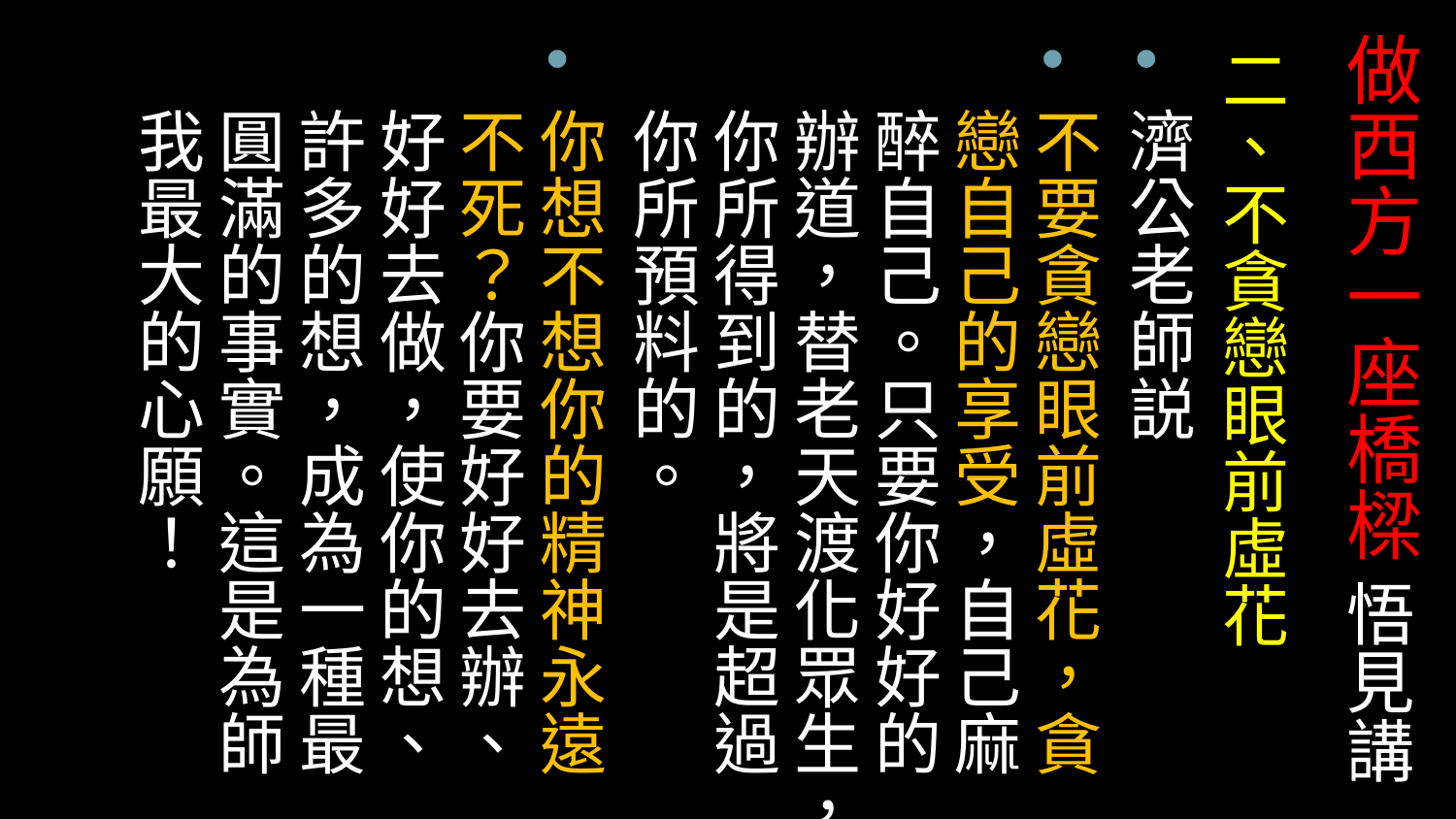

# 做西方一座橋樑 悟見講
二、不貪戀眼前虛花
濟公老師説
不要貪戀眼前虛花，貪戀自己的享受，自己麻醉自己。只要你好好的辦道，替老天渡化眾生，你所得到的，將是超過你所預料的。
你想不想你的精神永遠不死？你要好好去辦、好好去做，使你的想、許多的想，成為一種最圓滿的事實。這是為師我最大的心願！